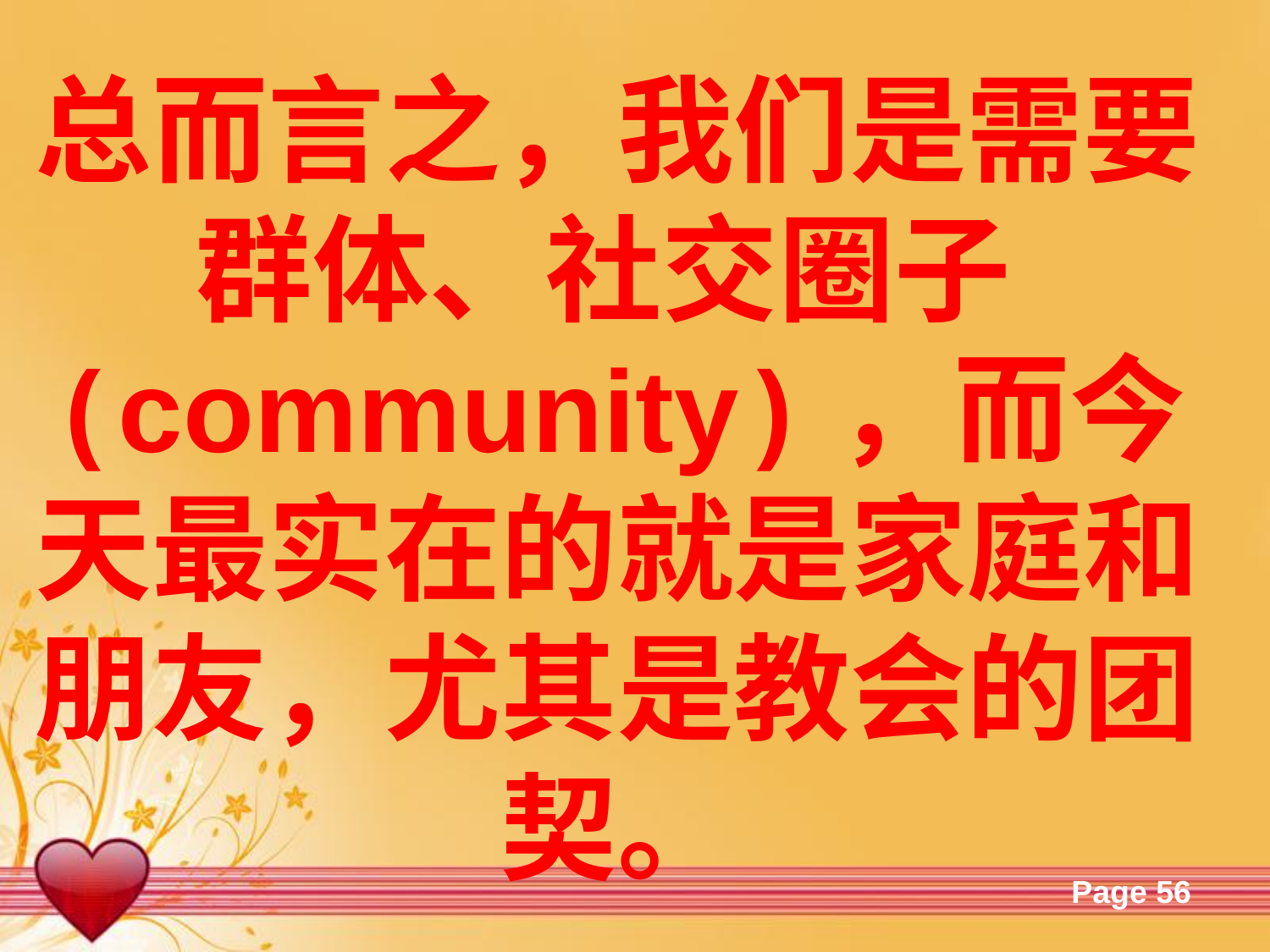

总而言之，我们是需要群体、社交圈子(community)，而今天最实在的就是家庭和朋友，尤其是教会的团契。